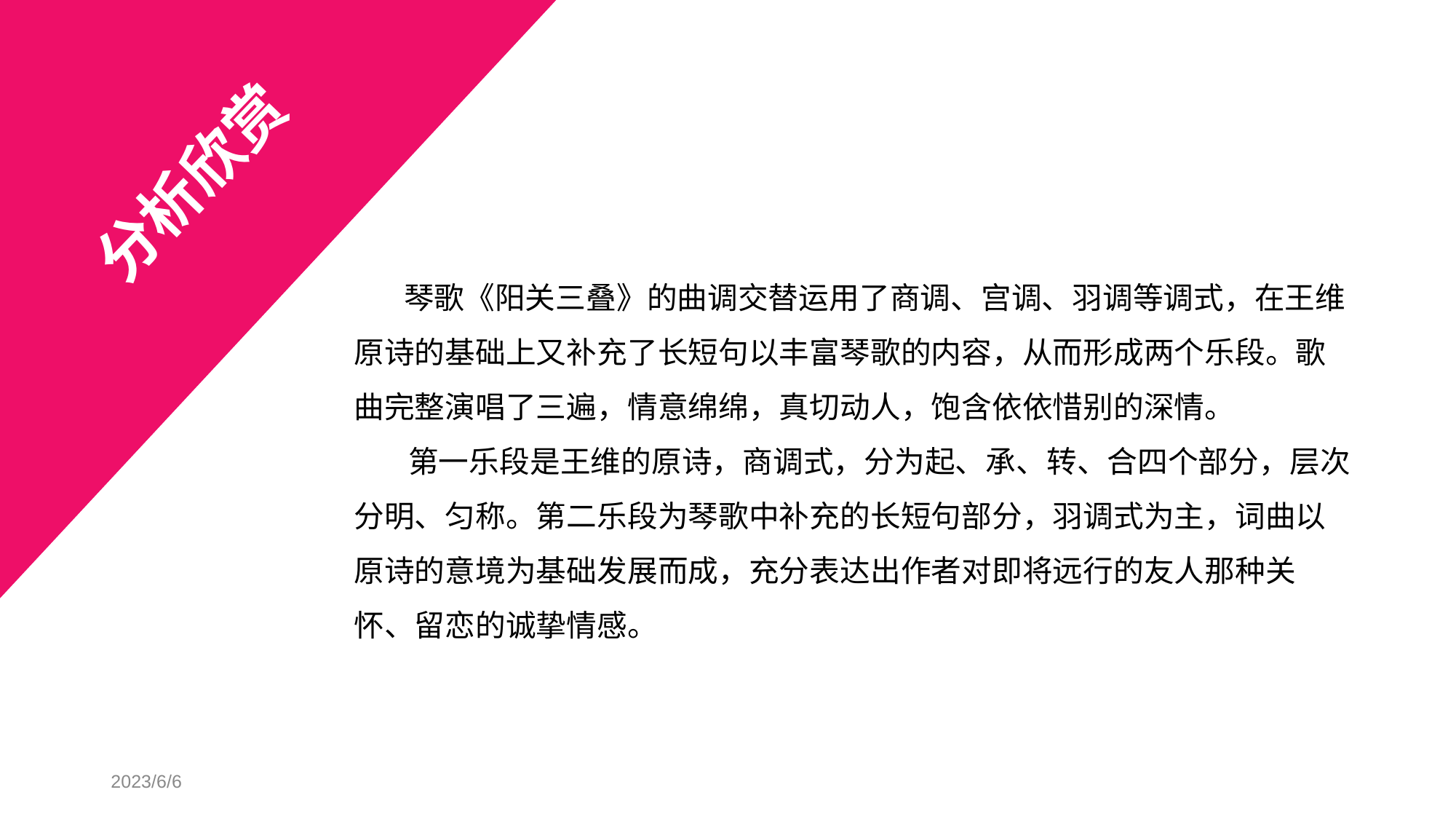

分析欣赏
       琴歌《阳关三叠》的曲调交替运用了商调、宫调、羽调等调式，在王维原诗的基础上又补充了长短句以丰富琴歌的内容，从而形成两个乐段。歌曲完整演唱了三遍，情意绵绵，真切动人，饱含依依惜别的深情。
       第一乐段是王维的原诗，商调式，分为起、承、转、合四个部分，层次分明、匀称。第二乐段为琴歌中补充的长短句部分，羽调式为主，词曲以原诗的意境为基础发展而成，充分表达出作者对即将远行的友人那种关怀、留恋的诚挚情感。
2023/6/6